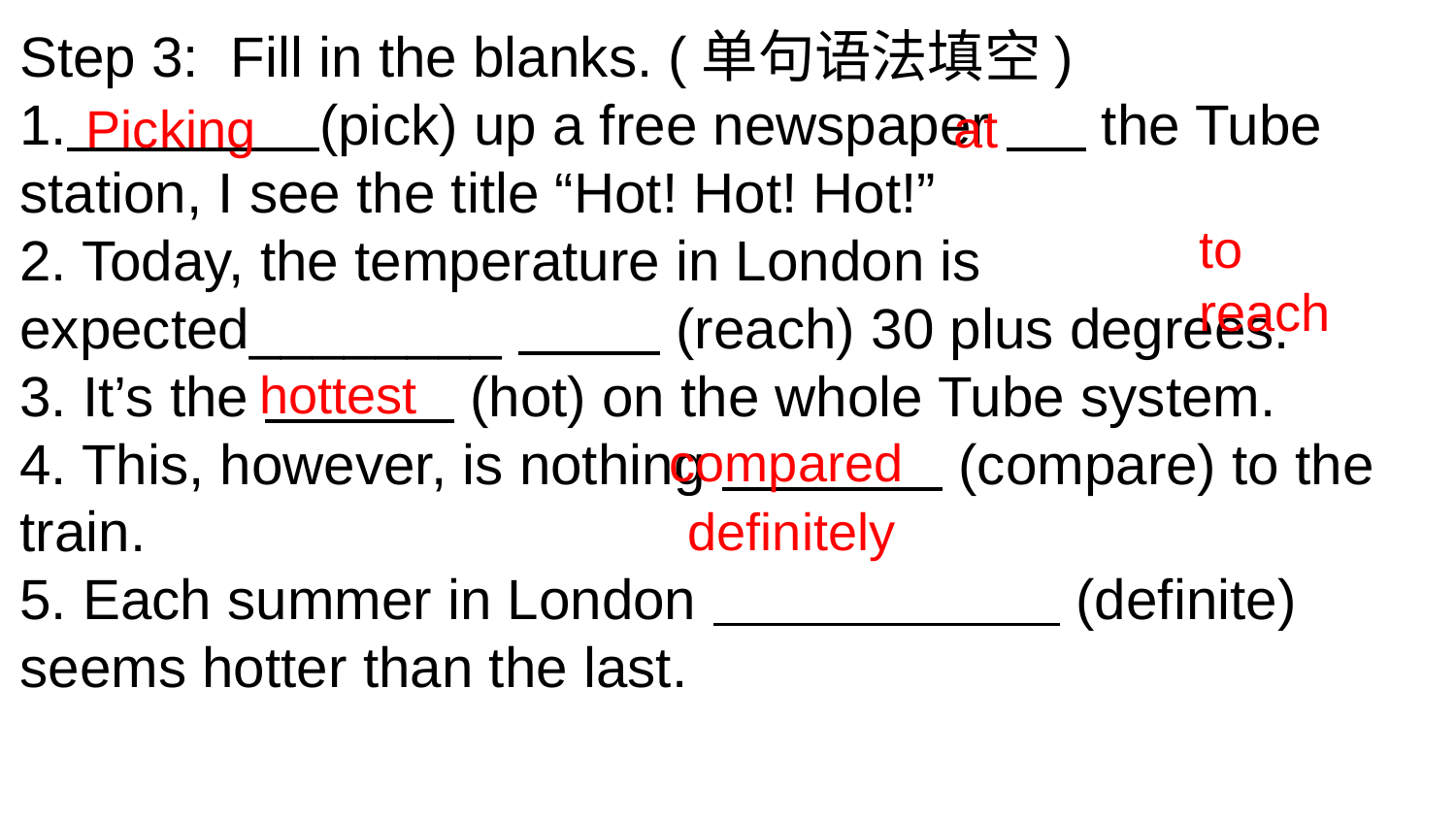

Step 3:  Fill in the blanks. (单句语法填空)
1.                (pick) up a free newspaper       the Tube station, I see the title “Hot! Hot! Hot!”2. Today, the temperature in London is expected________           (reach) 30 plus degrees.3. It’s the              (hot) on the whole Tube system.4. This, however, is nothing                (compare) to the train.5. Each summer in London                        (definite) seems hotter than the last.
Picking
at
to reach
hottest
compared
definitely